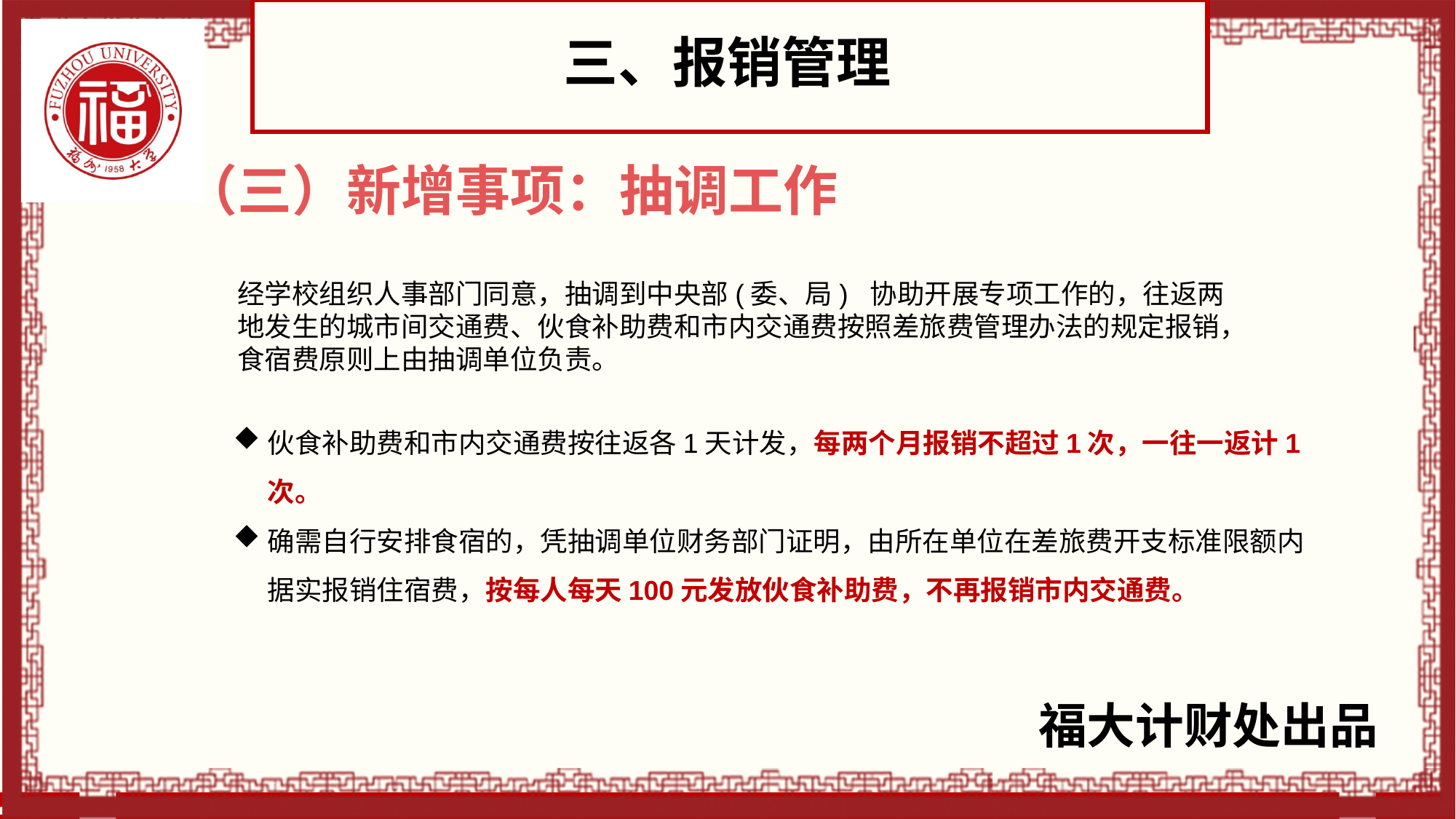

三、报销管理
（三）新增事项：抽调工作
经学校组织人事部门同意，抽调到中央部(委、局)  协助开展专项工作的，往返两地发生的城市间交通费、伙食补助费和市内交通费按照差旅费管理办法的规定报销，食宿费原则上由抽调单位负责。
伙食补助费和市内交通费按往返各1天计发，每两个月报销不超过1次，一往一返计1次。
确需自行安排食宿的，凭抽调单位财务部门证明，由所在单位在差旅费开支标准限额内据实报销住宿费，按每人每天100元发放伙食补助费，不再报销市内交通费。

16